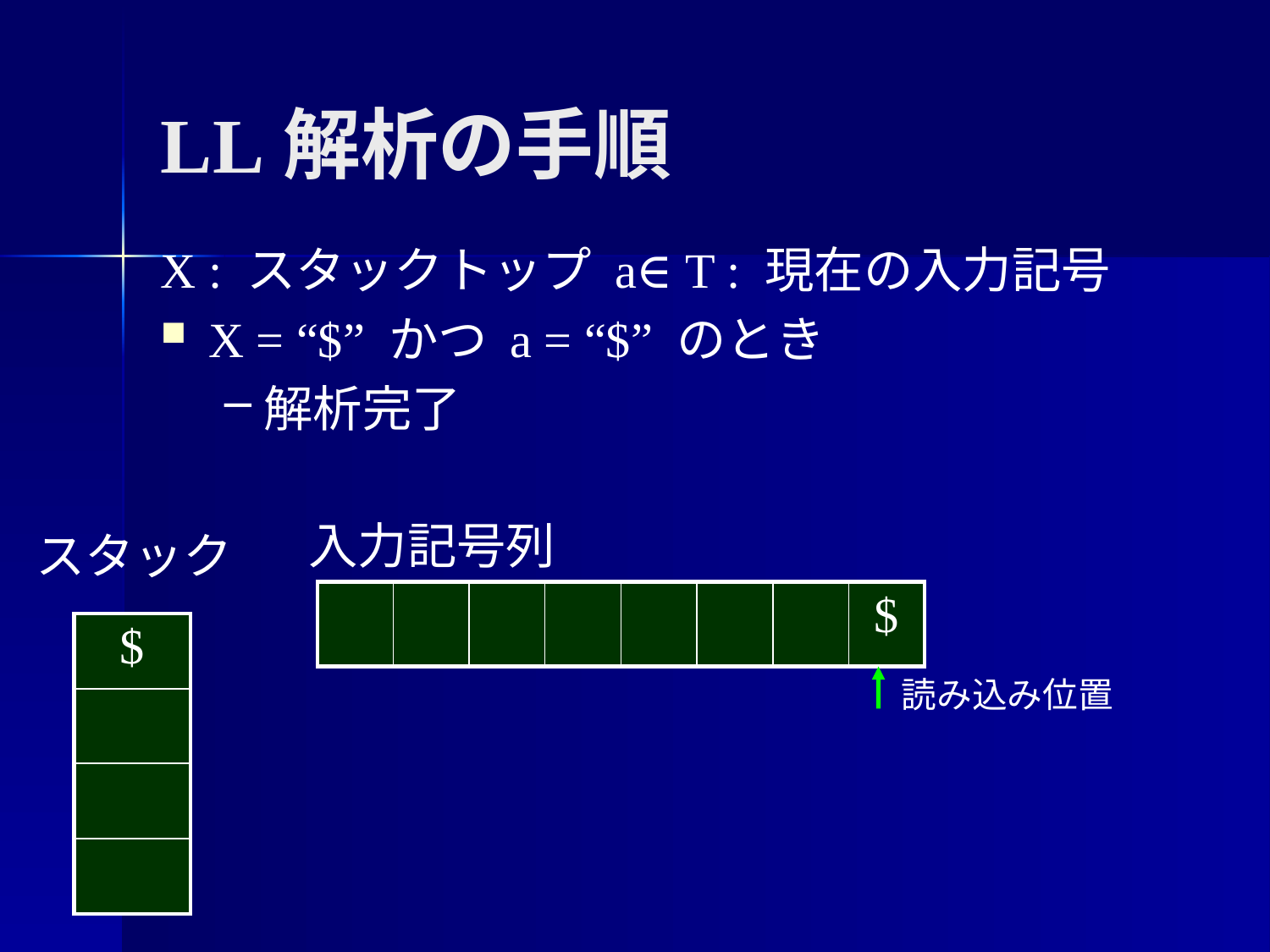

# LL解析の手順
X : スタックトップ a∈T : 現在の入力記号
X = “$” かつ a = “$” のとき
解析完了
入力記号列
スタック
|  |  |  |  |  |  |  | $ |
| --- | --- | --- | --- | --- | --- | --- | --- |
| $ |
| --- |
|  |
|  |
|  |

読み込み位置